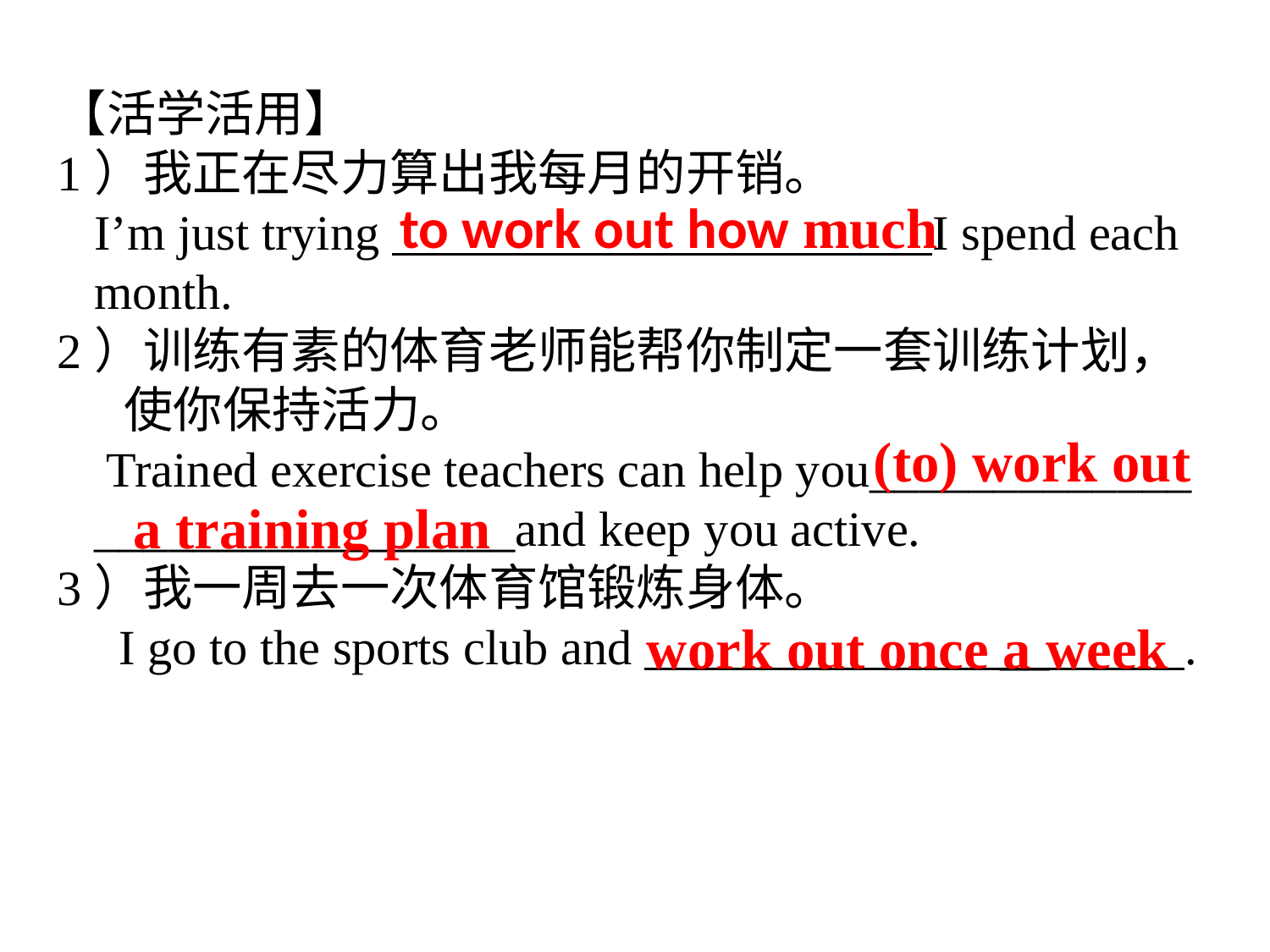

【活学活用】
1）我正在尽力算出我每月的开销。
   I’m just trying                                             I spend each
   month.
2）训练有素的体育老师能帮你制定一套训练计划，
     使你保持活力。
    Trained exercise teachers can help you_____________
   _________________and keep you active.
3）我一周去一次体育馆锻炼身体。
     I go to the sports club and                              __           .
 to work out how much
 (to) work out
 a training plan
work out once a week